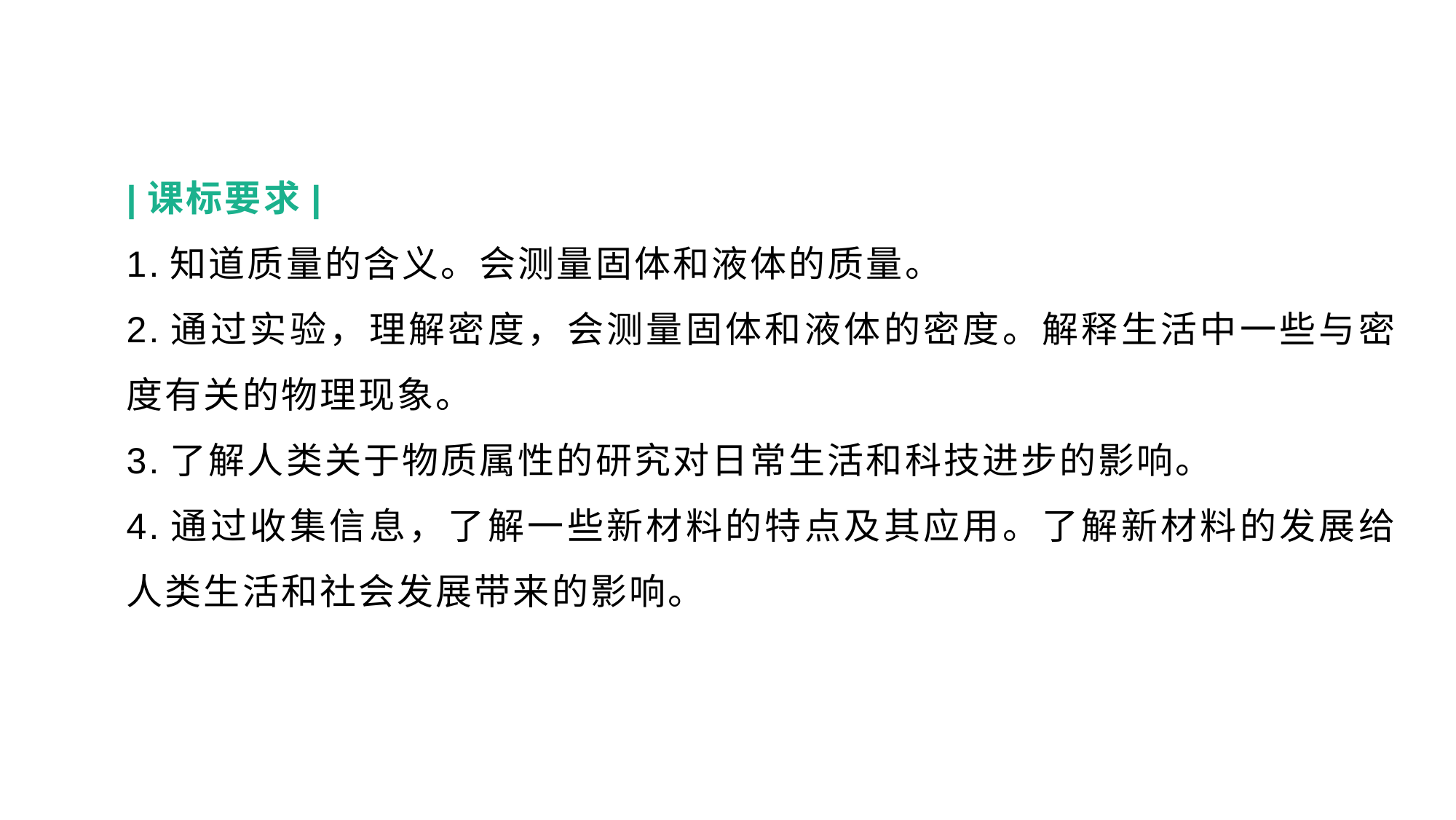

|课标要求|
1.知道质量的含义。会测量固体和液体的质量。
2.通过实验，理解密度，会测量固体和液体的密度。解释生活中一些与密度有关的物理现象。
3.了解人类关于物质属性的研究对日常生活和科技进步的影响。
4.通过收集信息，了解一些新材料的特点及其应用。了解新材料的发展给人类生活和社会发展带来的影响。
思维导图 构建体系